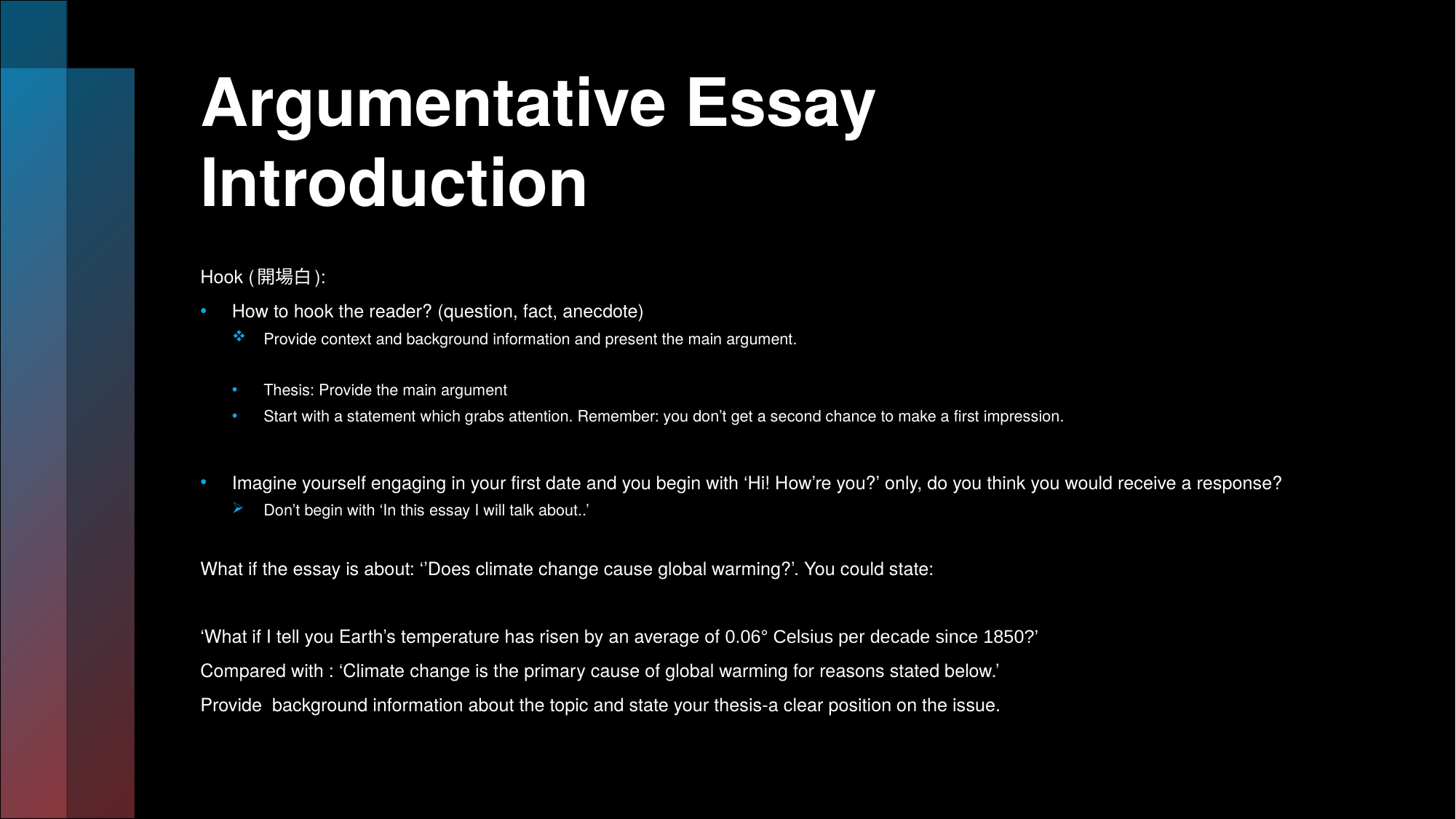

# Argumentative Essay Introduction
Hook (開場白):
How to hook the reader? (question, fact, anecdote)
Provide context and background information and present the main argument.

Thesis: Provide the main argument
Start with a statement which grabs attention. Remember: you don’t get a second chance to make a first impression.

Imagine yourself engaging in your first date and you begin with ‘Hi! How’re you?’ only, do you think you would receive a response?
Don’t begin with ‘In this essay I will talk about..’

What if the essay is about: ‘’Does climate change cause global warming?’. You could state:

‘What if I tell you Earth’s temperature has risen by an average of 0.06° Celsius per decade since 1850?’
Compared with : ‘Climate change is the primary cause of global warming for reasons stated below.’
Provide  background information about the topic and state your thesis-a clear position on the issue.